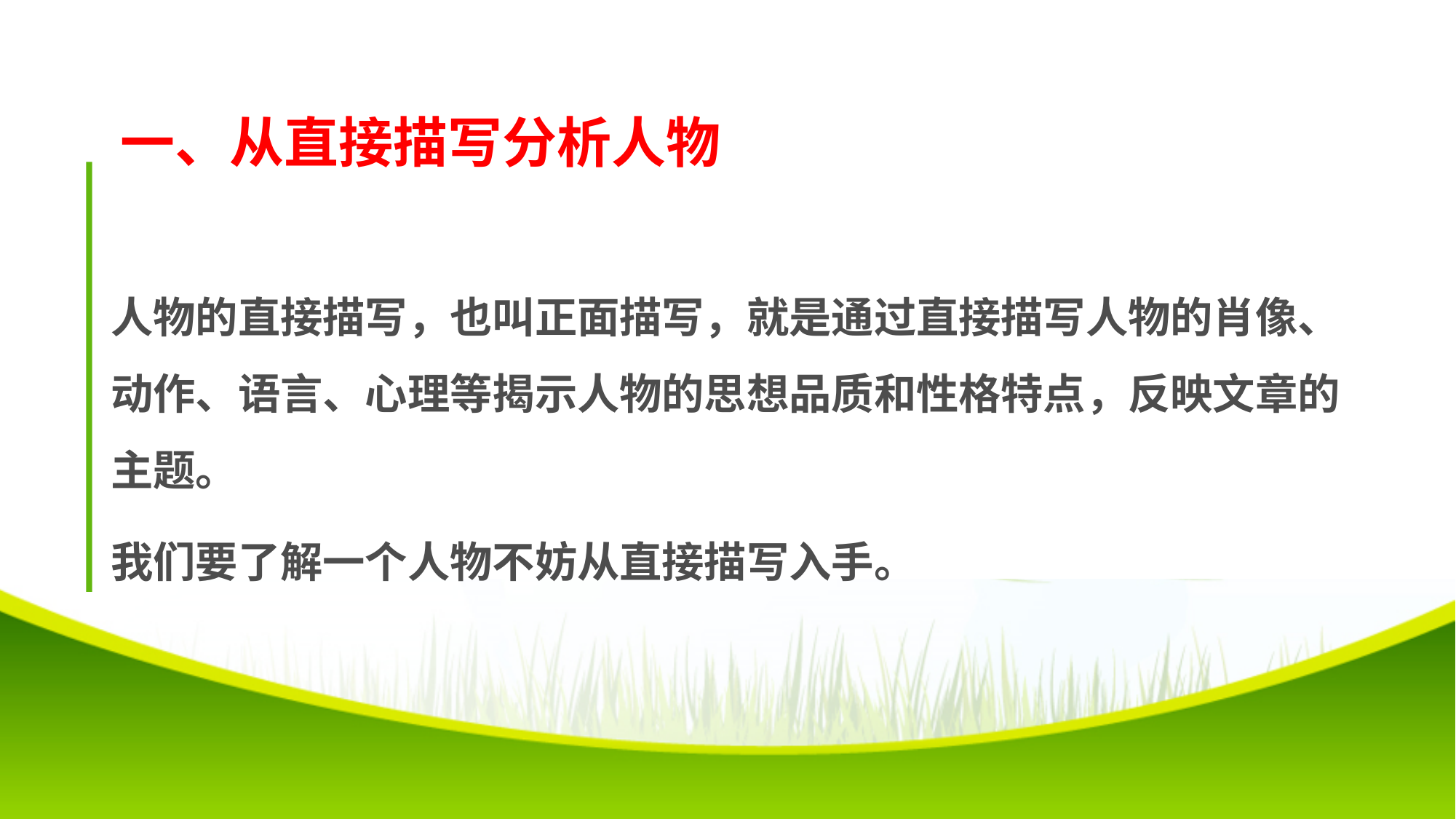

# 一、从直接描写分析人物

人物的直接描写，也叫正面描写，就是通过直接描写人物的肖像、动作、语言、心理等揭示人物的思想品质和性格特点，反映文章的主题。
我们要了解一个人物不妨从直接描写入手。